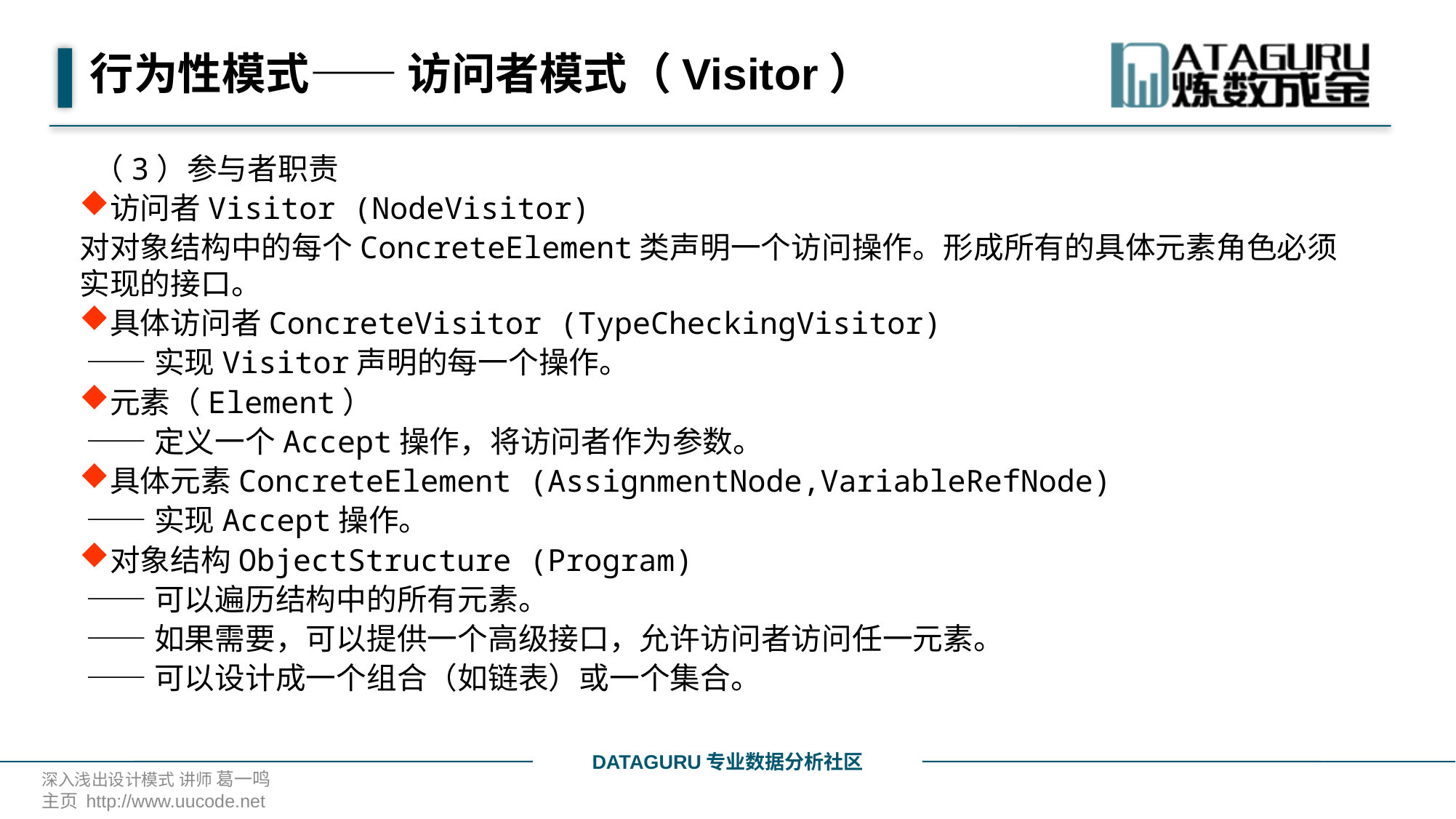

# 行为性模式—— 访问者模式（Visitor）
 （3）参与者职责
访问者Visitor (NodeVisitor)
对对象结构中的每个ConcreteElement类声明一个访问操作。形成所有的具体元素角色必须实现的接口。
具体访问者ConcreteVisitor (TypeCheckingVisitor)
 ——实现Visitor声明的每一个操作。
元素（Element）
 ——定义一个Accept操作，将访问者作为参数。
具体元素ConcreteElement (AssignmentNode,VariableRefNode)
 ——实现Accept操作。
对象结构ObjectStructure (Program)
 ——可以遍历结构中的所有元素。
 ——如果需要，可以提供一个高级接口，允许访问者访问任一元素。
 ——可以设计成一个组合（如链表）或一个集合。